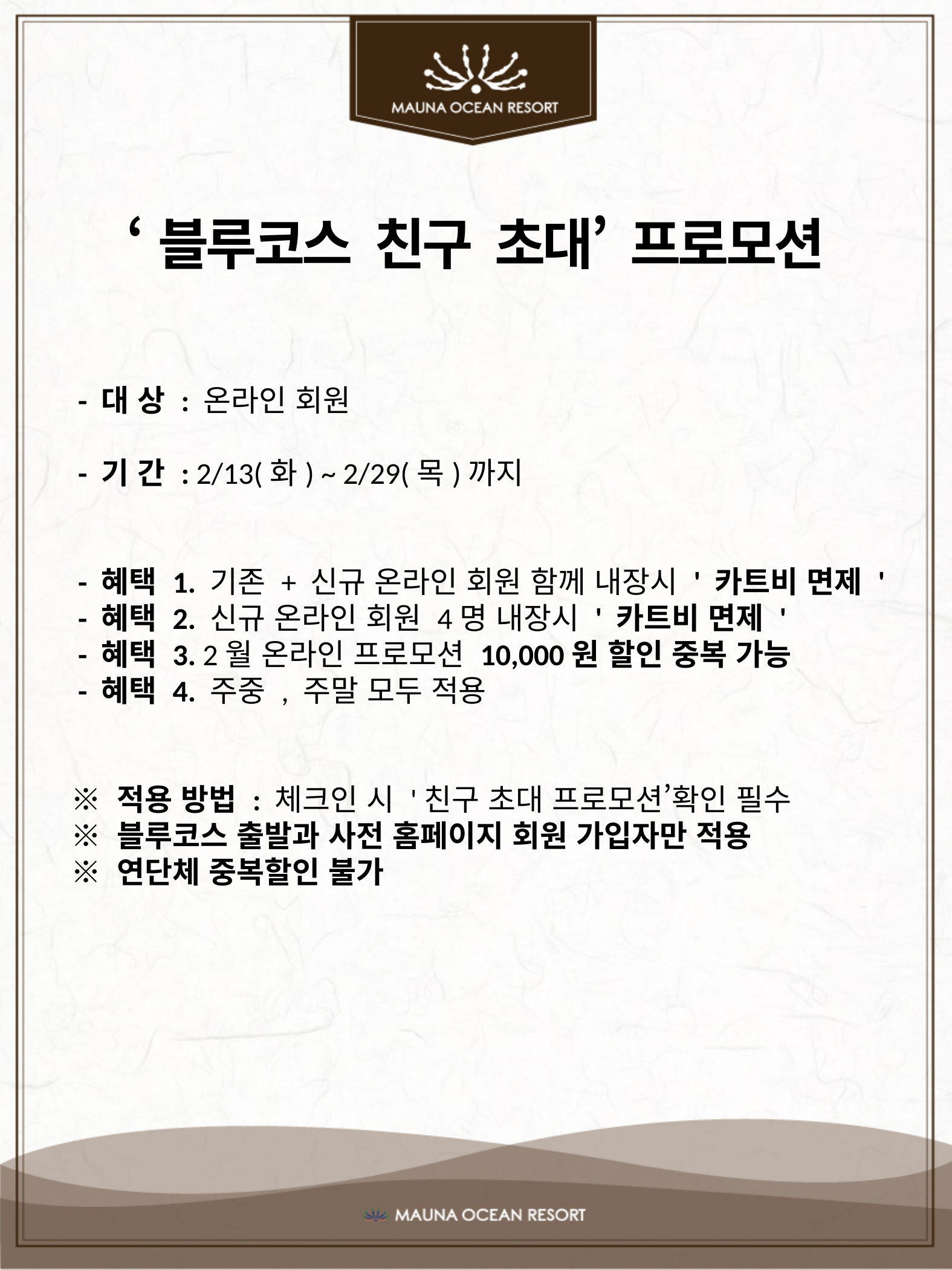

# ‘블루코스  친구  초대’  프로모션

 - 대 상 : 온라인 회원

 - 기 간 : 2/13(화) ~ 2/29(목)까지

 - 혜택 1. 기존 + 신규 온라인 회원 함께 내장시 ' 카트비 면제 '
 - 혜택 2. 신규 온라인 회원 4명 내장시 ' 카트비 면제 '
 - 혜택 3. 2월 온라인 프로모션 10,000원 할인 중복 가능
 - 혜택 4. 주중 , 주말 모두 적용

※ 적용 방법 : 체크인 시 '친구 초대 프로모션’확인 필수
※ 블루코스 출발과 사전 홈페이지 회원 가입자만 적용
※ 연단체 중복할인 불가